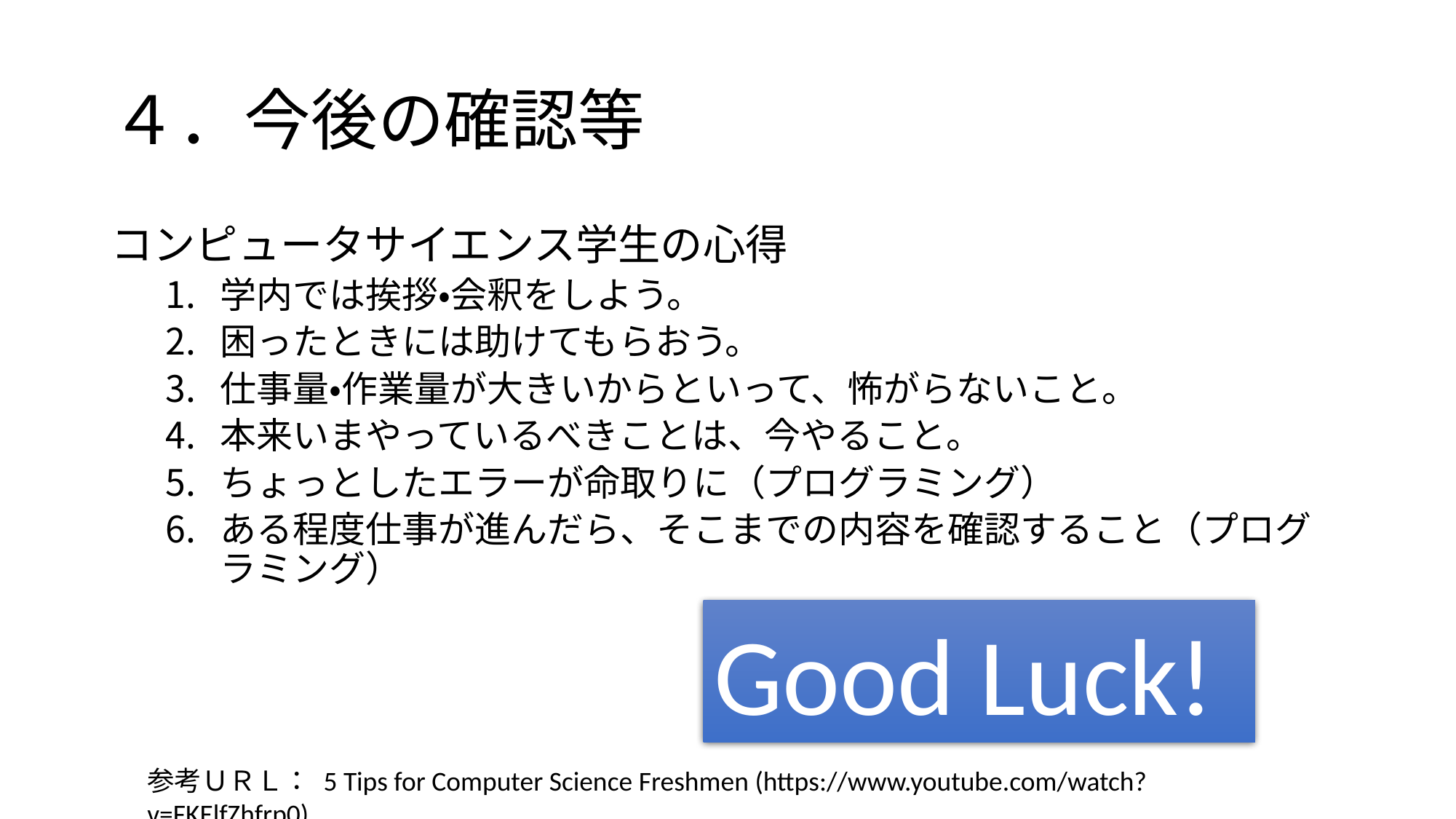

# ４．今後の確認等
コンピュータサイエンス学生の心得
学内では挨拶・会釈をしよう。
困ったときには助けてもらおう。
仕事量・作業量が大きいからといって、怖がらないこと。
本来いまやっているべきことは、今やること。
ちょっとしたエラーが命取りに（プログラミング）
ある程度仕事が進んだら、そこまでの内容を確認すること（プログラミング）
Good Luck!
参考ＵＲＬ： 5 Tips for Computer Science Freshmen (https://www.youtube.com/watch?v=FKElfZhfrp0)